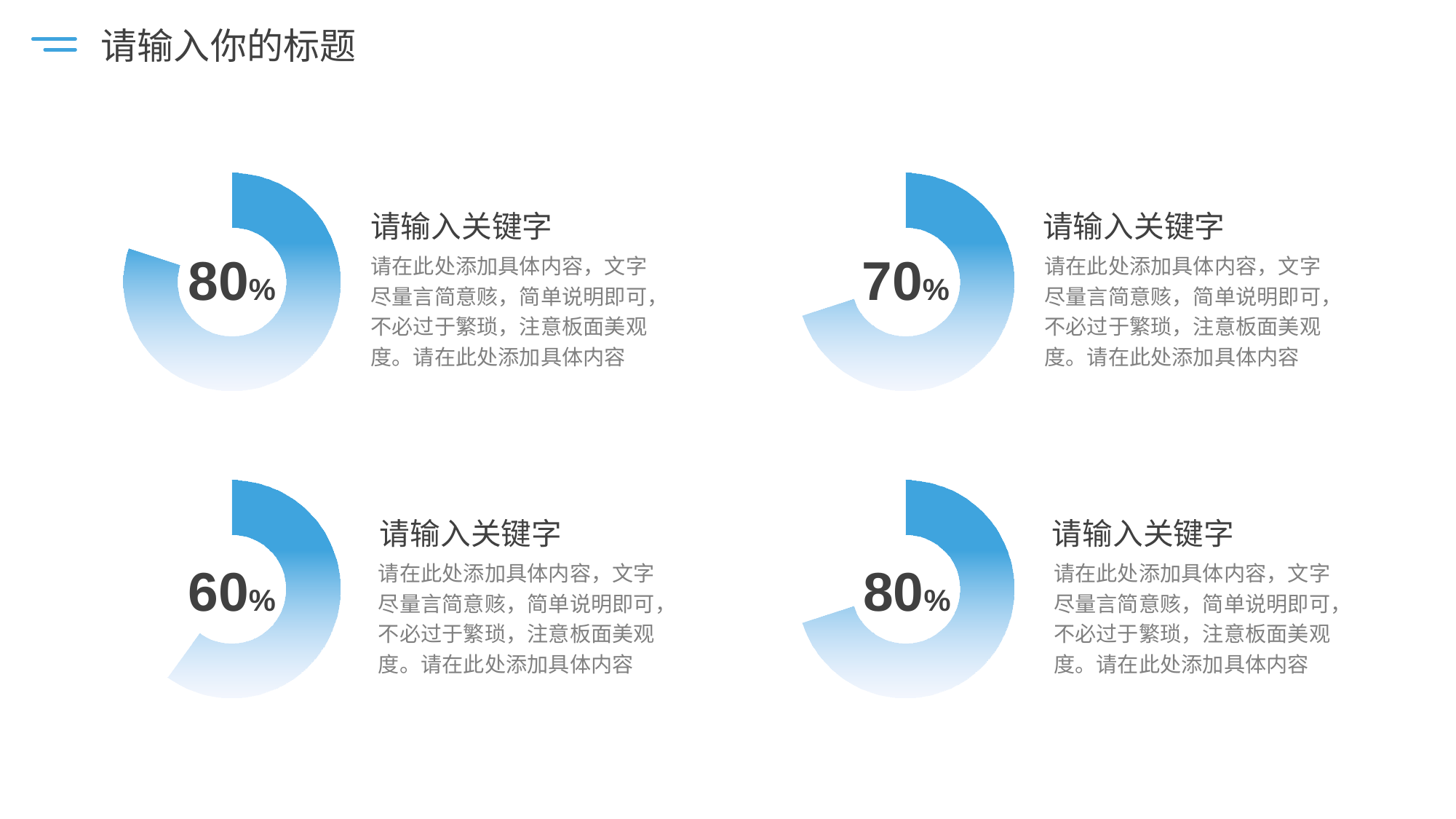

请输入你的标题

### Chart

| Category | 占比 |
|---|---|
| 产品A | 0.8 |
| 市场 | 0.2 |

### Chart

| Category | 占比 |
|---|---|
| 产品A | 0.7 |
| 市场 | 0.3 |
请输入关键字
请输入关键字
80%
70%
请在此处添加具体内容，文字尽量言简意赅，简单说明即可，不必过于繁琐，注意板面美观度。请在此处添加具体内容
请在此处添加具体内容，文字尽量言简意赅，简单说明即可，不必过于繁琐，注意板面美观度。请在此处添加具体内容

### Chart

| Category | 占比 |
|---|---|
| 产品A | 0.6 |
| 市场 | 0.4 |

### Chart

| Category | 占比 |
|---|---|
| 产品A | 0.7 |
| 市场 | 0.3 |
请输入关键字
请输入关键字
请在此处添加具体内容，文字尽量言简意赅，简单说明即可，不必过于繁琐，注意板面美观度。请在此处添加具体内容
请在此处添加具体内容，文字尽量言简意赅，简单说明即可，不必过于繁琐，注意板面美观度。请在此处添加具体内容
60%
80%